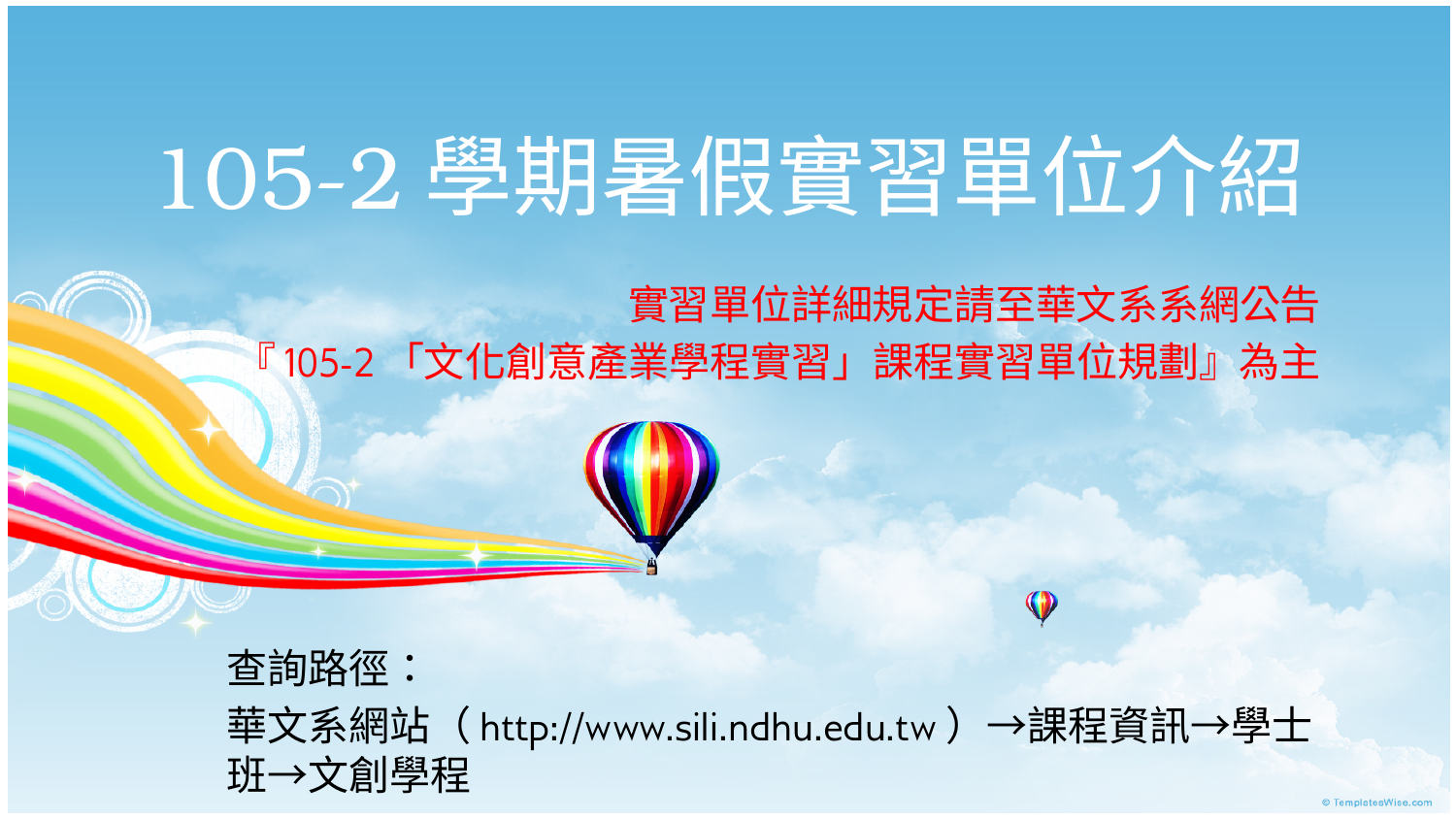

# 105-2學期暑假實習單位介紹
實習單位詳細規定請至華文系系網公告
『105-2「文化創意產業學程實習」課程實習單位規劃』為主

查詢路徑：
華文系網站（http://www.sili.ndhu.edu.tw）→課程資訊→學士班→文創學程